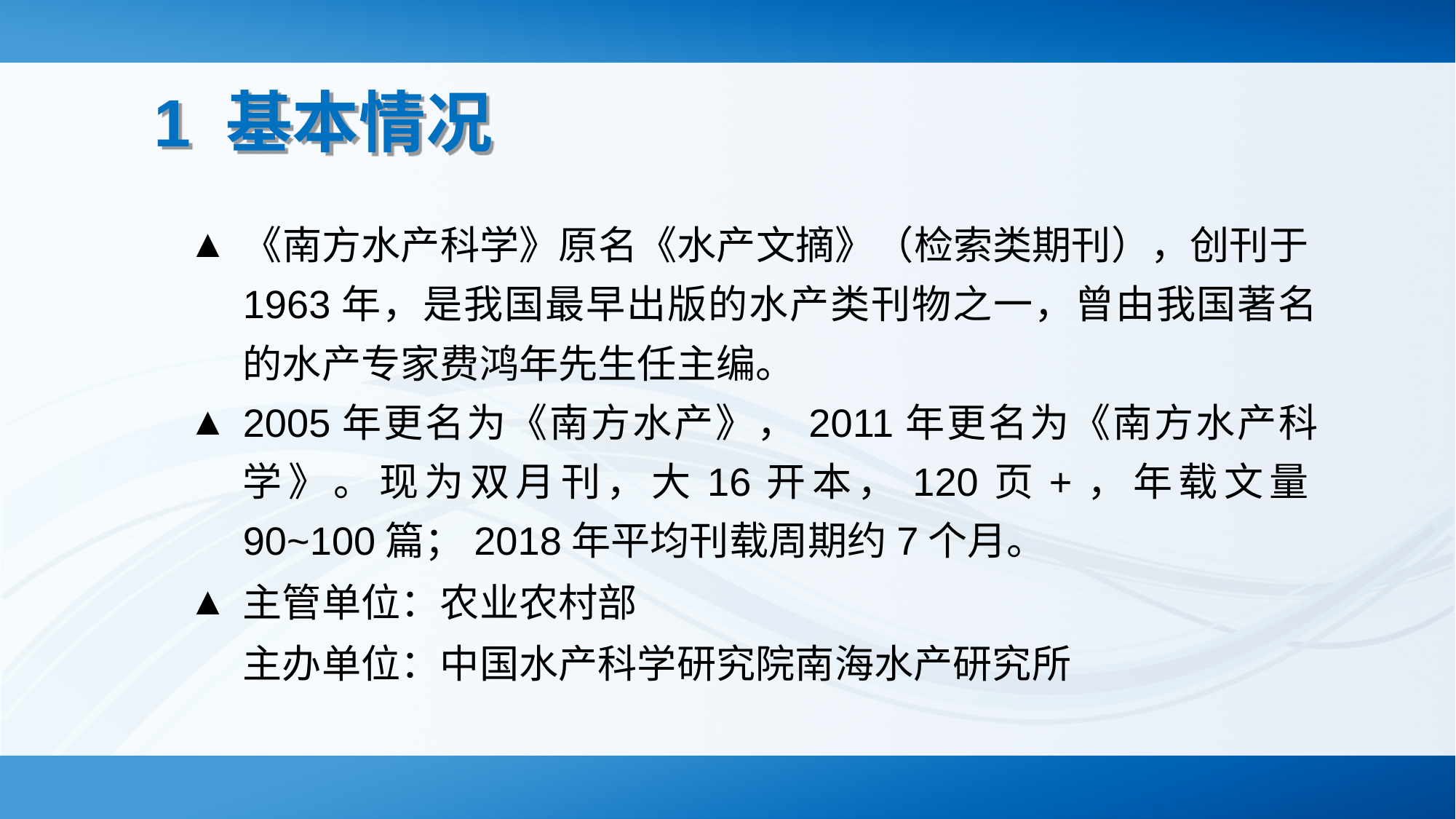

1 基本情况
《南方水产科学》原名《水产文摘》（检索类期刊），创刊于1963年，是我国最早出版的水产类刊物之一，曾由我国著名的水产专家费鸿年先生任主编。
2005年更名为《南方水产》，2011年更名为《南方水产科学》。现为双月刊，大16开本，120页+，年载文量90~100篇；2018年平均刊载周期约7个月。
主管单位：农业农村部
主办单位：中国水产科学研究院南海水产研究所